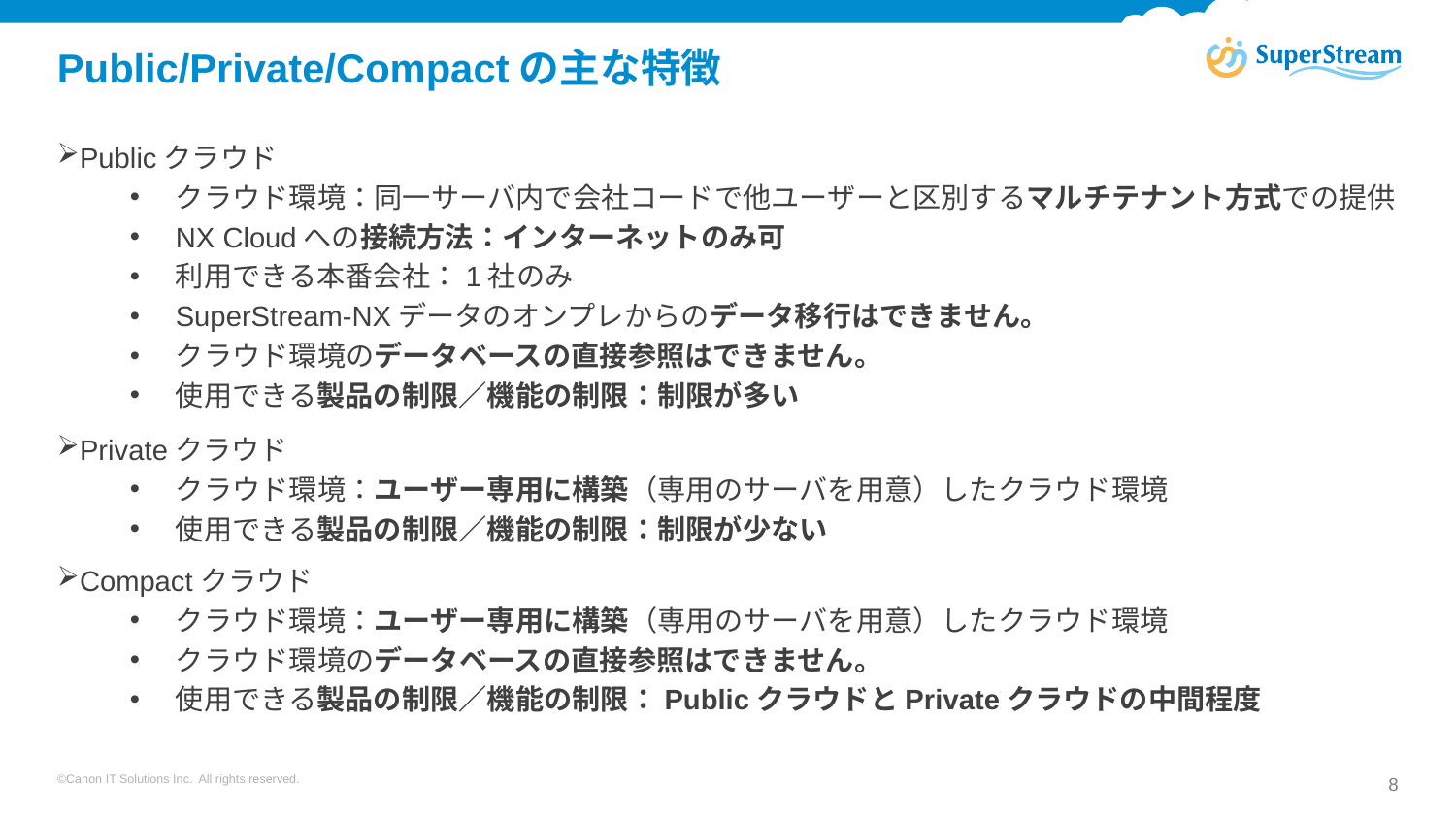

# Public/Private/Compactの主な特徴
Publicクラウド
クラウド環境：同一サーバ内で会社コードで他ユーザーと区別するマルチテナント方式での提供
NX Cloudへの接続方法：インターネットのみ可
利用できる本番会社：1社のみ
SuperStream-NXデータのオンプレからのデータ移行はできません。
クラウド環境のデータベースの直接参照はできません。
使用できる製品の制限／機能の制限：制限が多い
Privateクラウド
クラウド環境：ユーザー専用に構築（専用のサーバを用意）したクラウド環境
使用できる製品の制限／機能の制限：制限が少ない
Compactクラウド
クラウド環境：ユーザー専用に構築（専用のサーバを用意）したクラウド環境
クラウド環境のデータベースの直接参照はできません。
使用できる製品の制限／機能の制限：PublicクラウドとPrivateクラウドの中間程度
©Canon IT Solutions Inc.  All rights reserved.
8